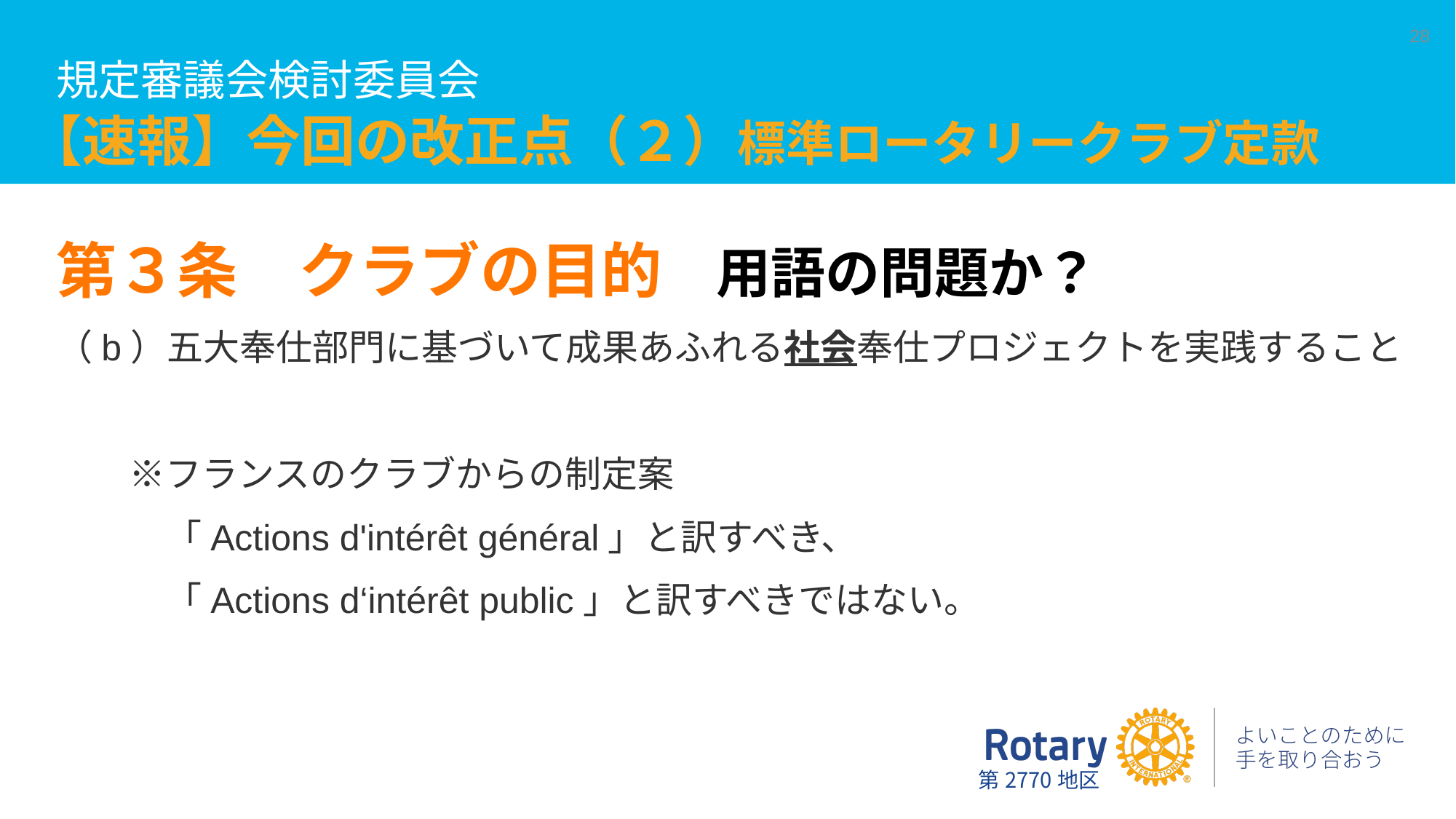

# 【速報】今回の改正点（２）標準ロータリークラブ定款
28
規定審議会検討委員会
第３条　クラブの目的　用語の問題か？
（b）五大奉仕部門に基づいて成果あふれる社会奉仕プロジェクトを実践すること

　　※フランスのクラブからの制定案
　　　「Actions d'intérêt général」と訳すべき、
　　　「Actions d‘intérêt public」と訳すべきではない。